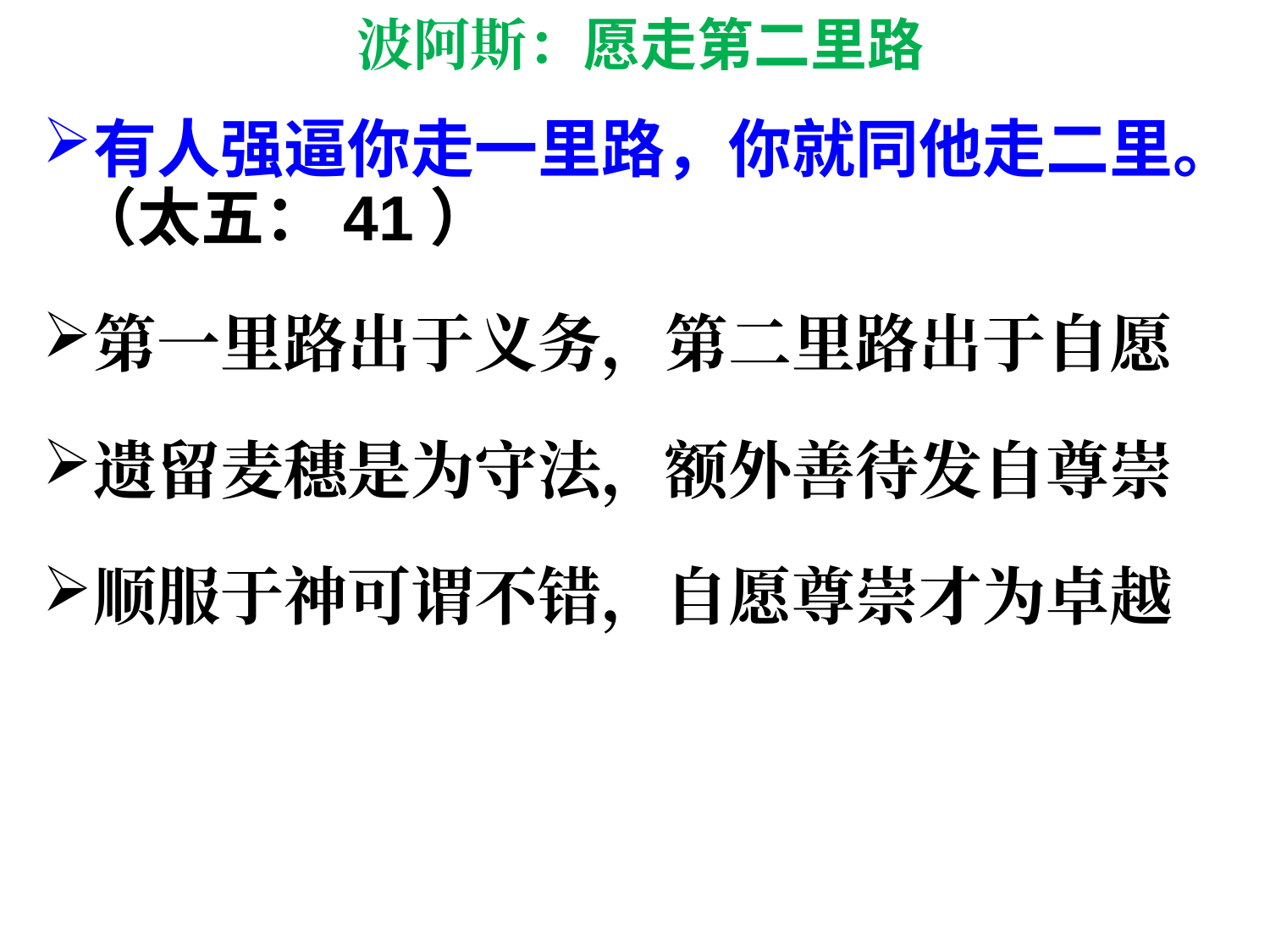

# 波阿斯：愿走第二里路
有人强逼你走一里路，你就同他走二里。（太五：41）

第一里路出于义务，第二里路出于自愿

遗留麦穗是为守法，额外善待发自尊崇

顺服于神可谓不错，自愿尊崇才为卓越